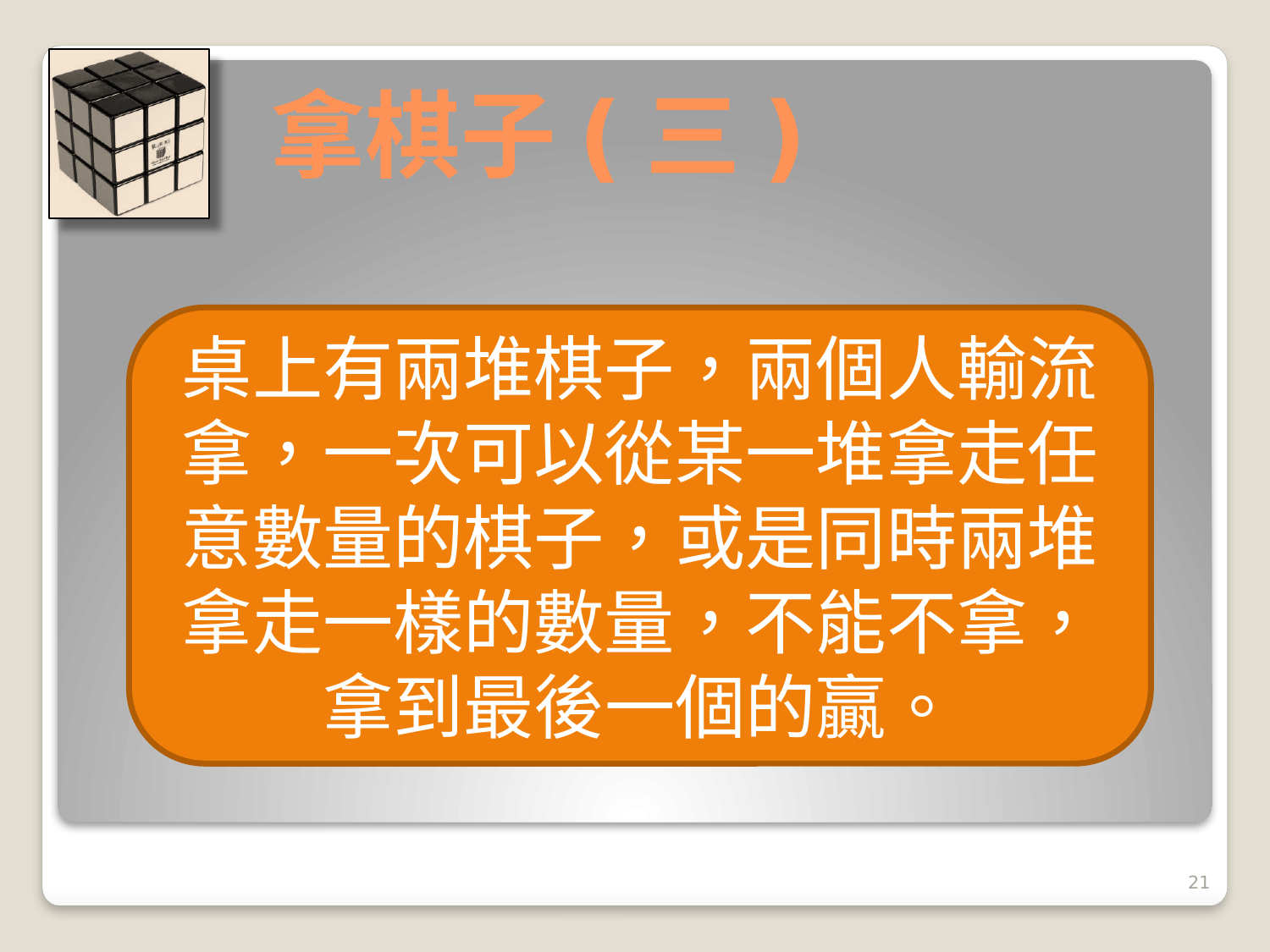

# 拿棋子(三)
桌上有兩堆棋子，兩個人輸流拿，一次可以從某一堆拿走任意數量的棋子，或是同時兩堆拿走一樣的數量，不能不拿，拿到最後一個的贏。
21